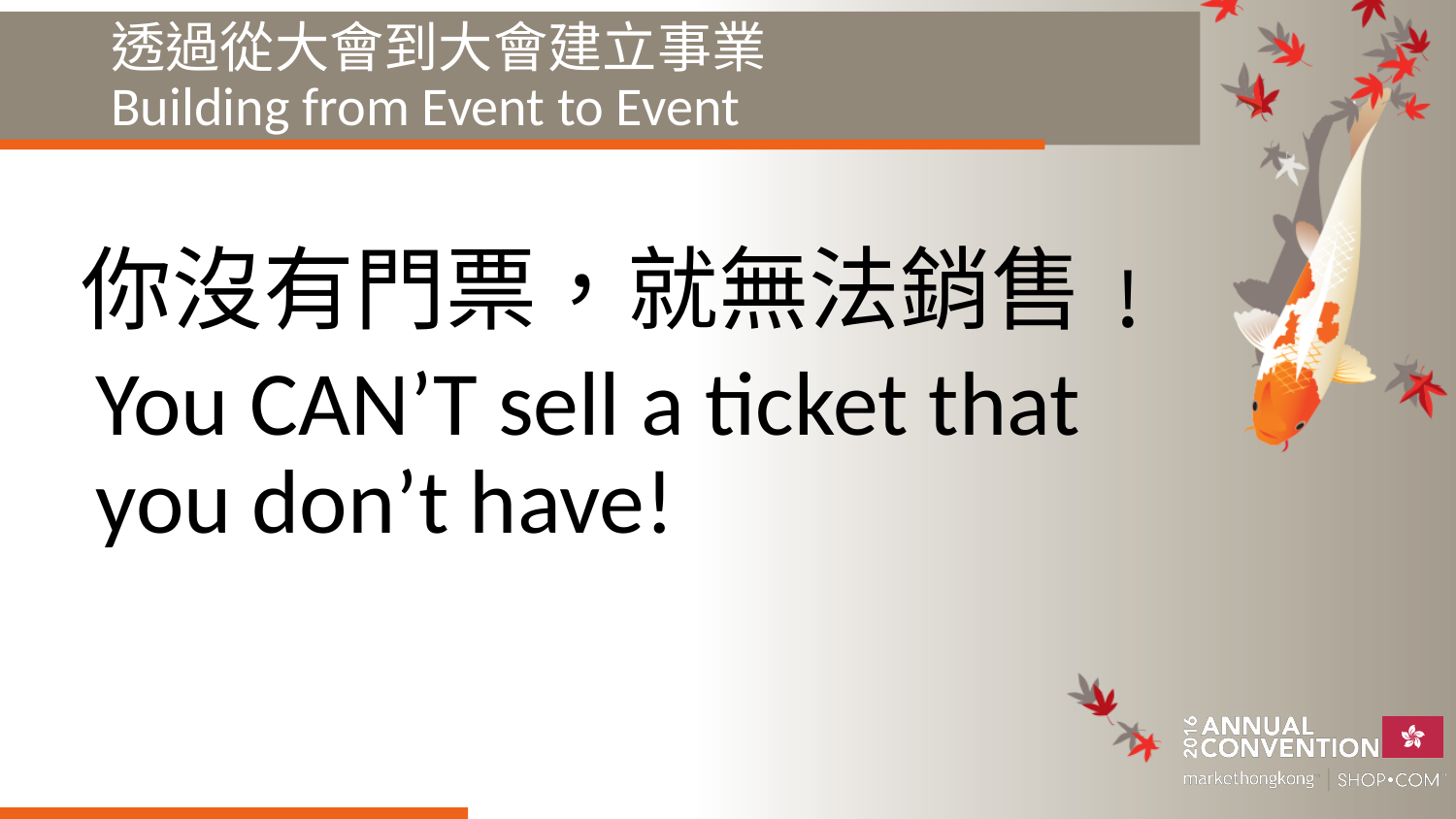

# 透過從大會到大會建立事業 Building from Event to Event

你沒有門票，就無法銷售﹗
You CAN’T sell a ticket that you don’t have!